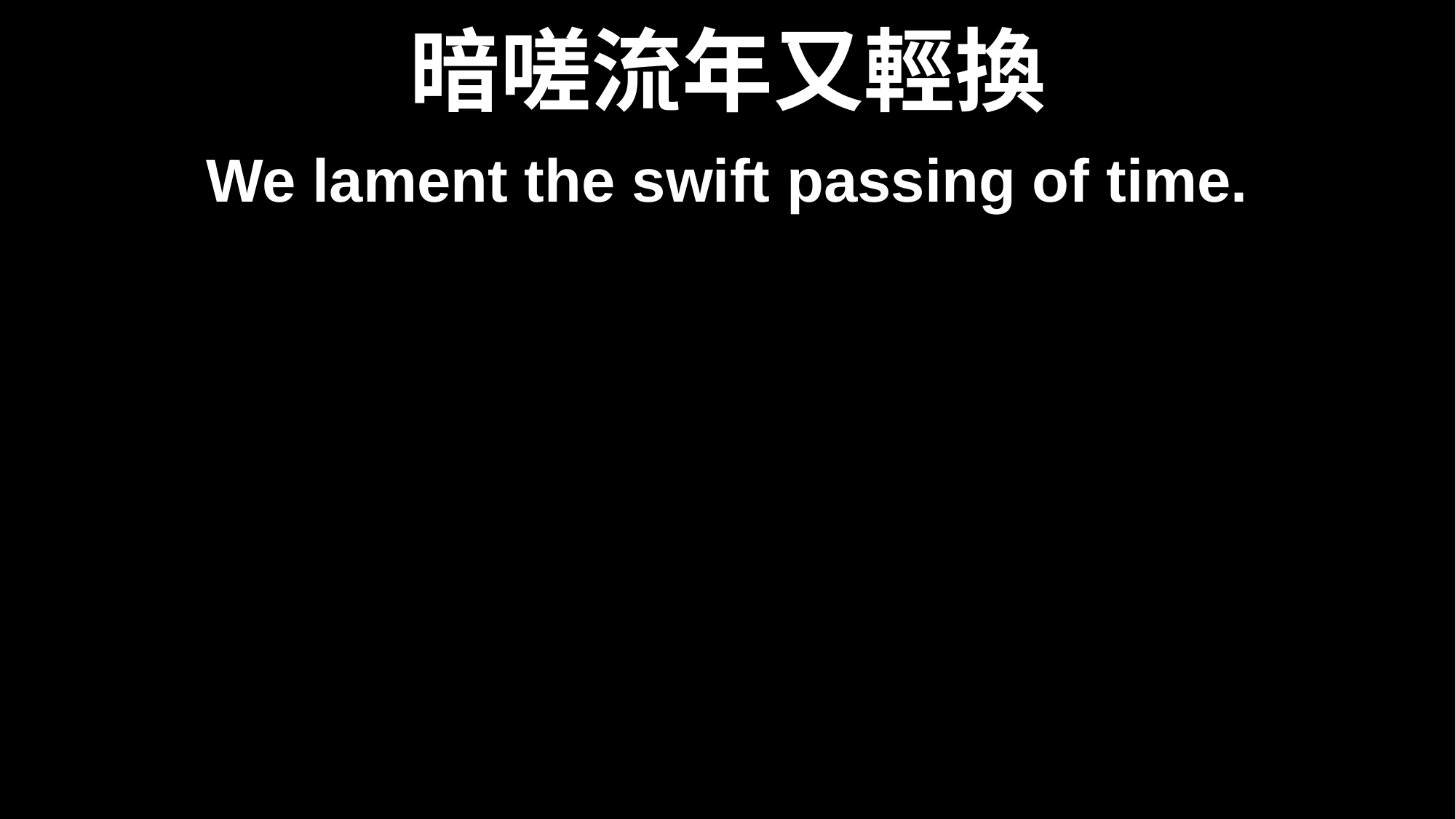

# 暗嗟流年又輕換
We lament the swift passing of time.